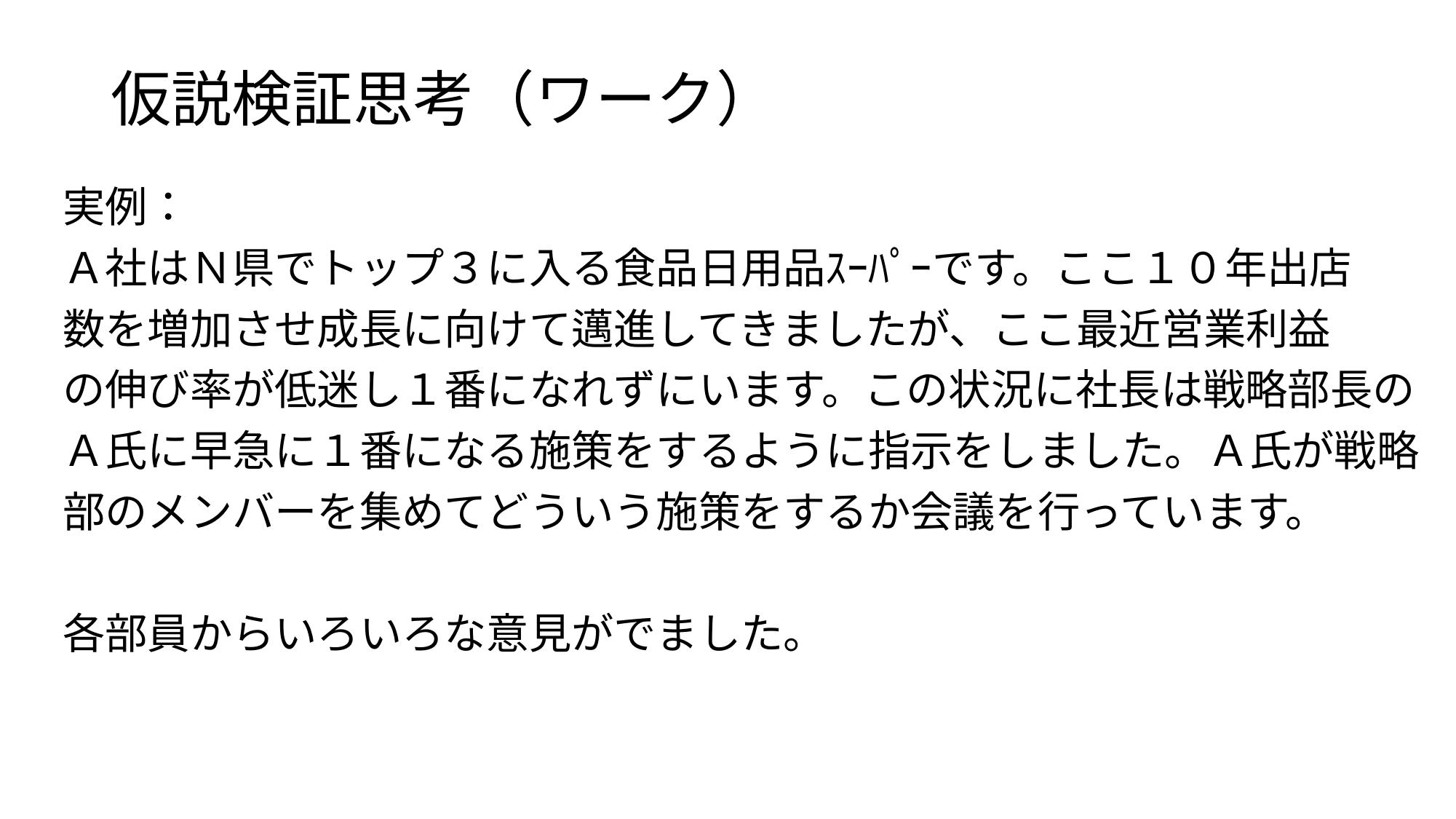

# 仮説検証思考（ワーク）
　実例：
　Ａ社はＮ県でトップ３に入る食品日用品ｽｰﾊﾟｰです。ここ１０年出店
　数を増加させ成長に向けて邁進してきましたが、ここ最近営業利益
　の伸び率が低迷し１番になれずにいます。この状況に社長は戦略部長の
　Ａ氏に早急に１番になる施策をするように指示をしました。Ａ氏が戦略
　部のメンバーを集めてどういう施策をするか会議を行っています。

　各部員からいろいろな意見がでました。